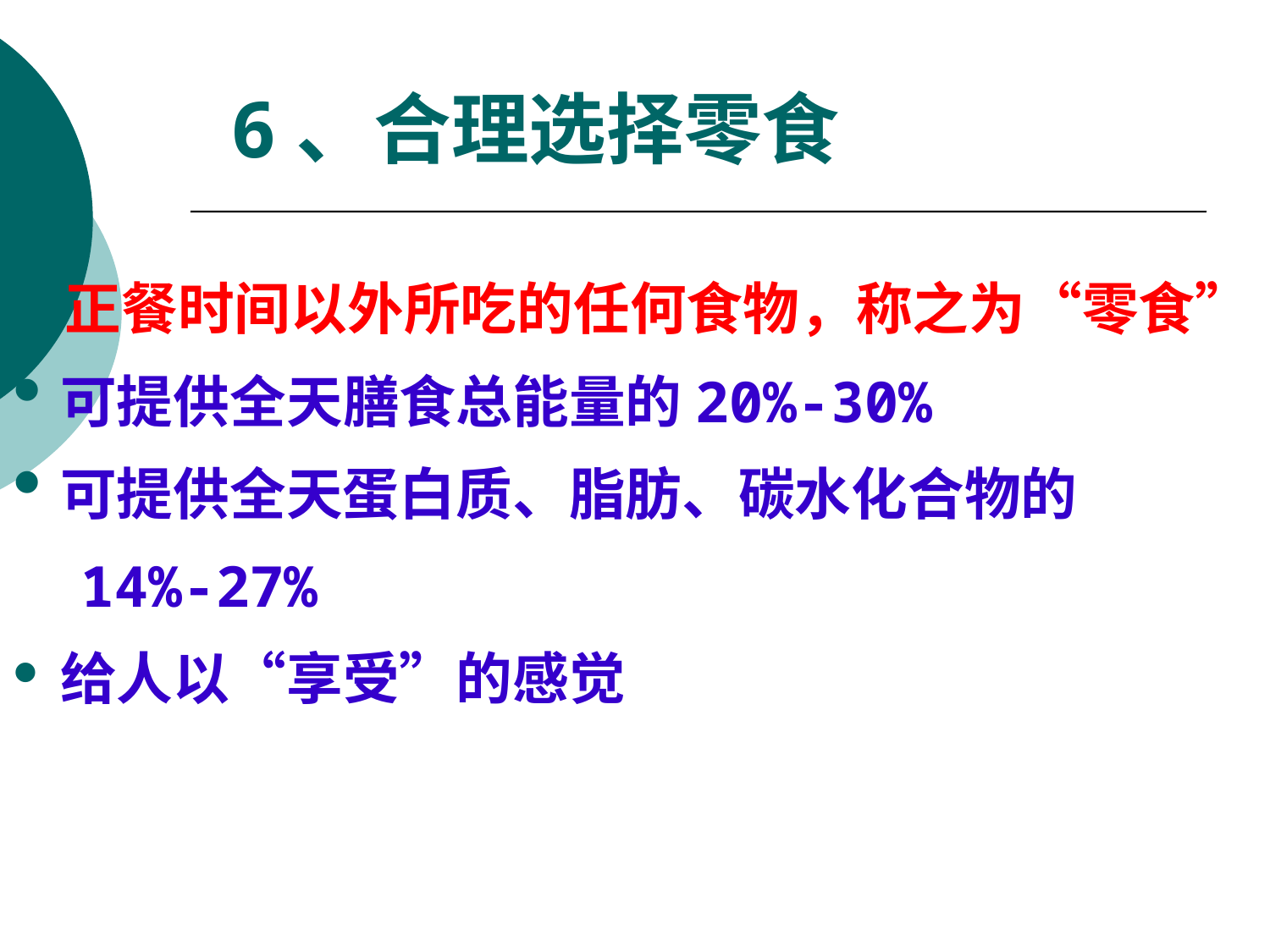

# 6、合理选择零食
   正餐时间以外所吃的任何食物，称之为“零食”
可提供全天膳食总能量的20%-30%
可提供全天蛋白质、脂肪、碳水化合物的
  14%-27%
给人以“享受”的感觉